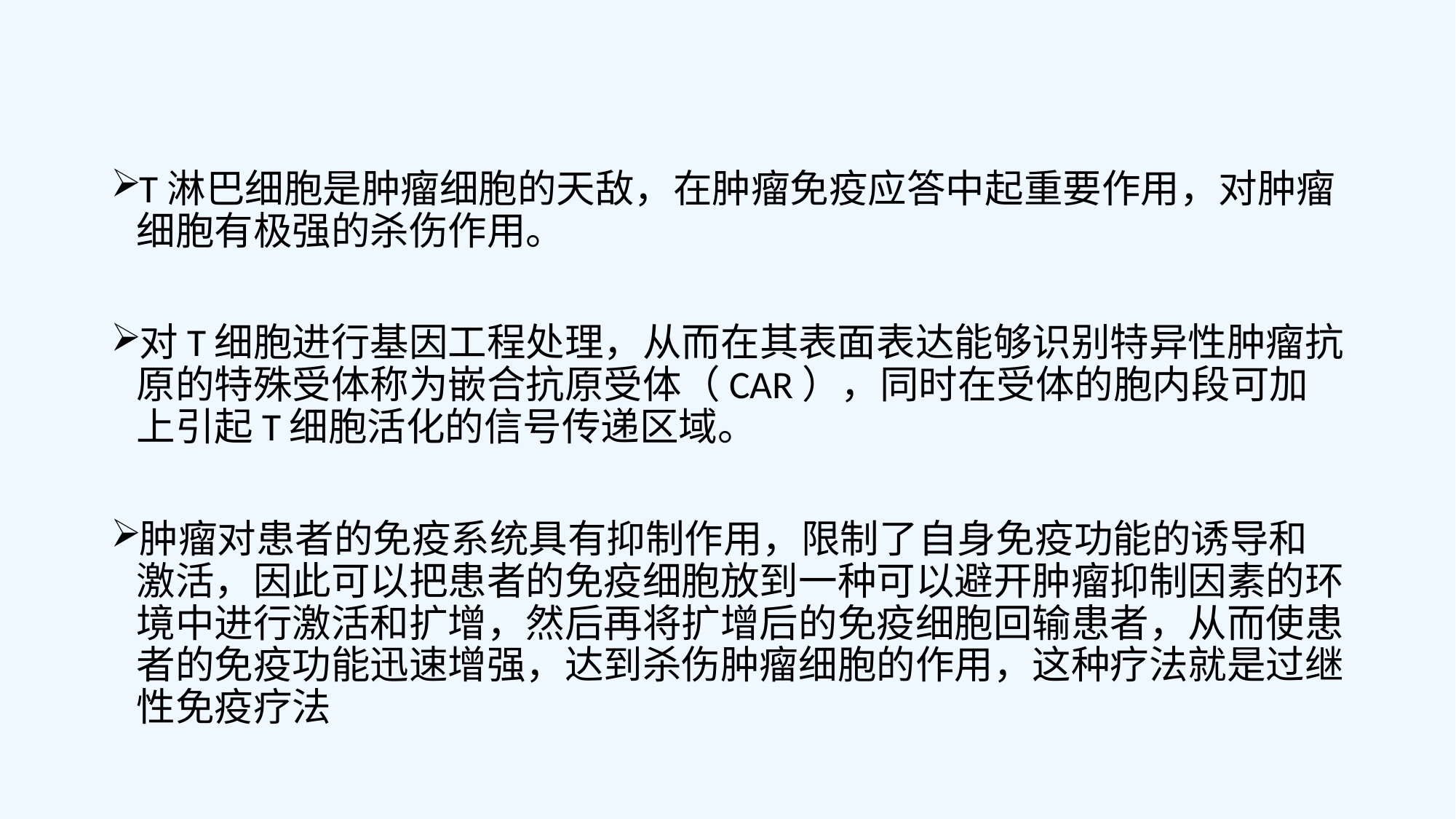

T淋巴细胞是肿瘤细胞的天敌，在肿瘤免疫应答中起重要作用，对肿瘤细胞有极强的杀伤作用。

对T细胞进行基因工程处理，从而在其表面表达能够识别特异性肿瘤抗原的特殊受体称为嵌合抗原受体（CAR），同时在受体的胞内段可加上引起T细胞活化的信号传递区域。

肿瘤对患者的免疫系统具有抑制作用，限制了自身免疫功能的诱导和激活，因此可以把患者的免疫细胞放到一种可以避开肿瘤抑制因素的环境中进行激活和扩增，然后再将扩增后的免疫细胞回输患者，从而使患者的免疫功能迅速增强，达到杀伤肿瘤细胞的作用，这种疗法就是过继性免疫疗法